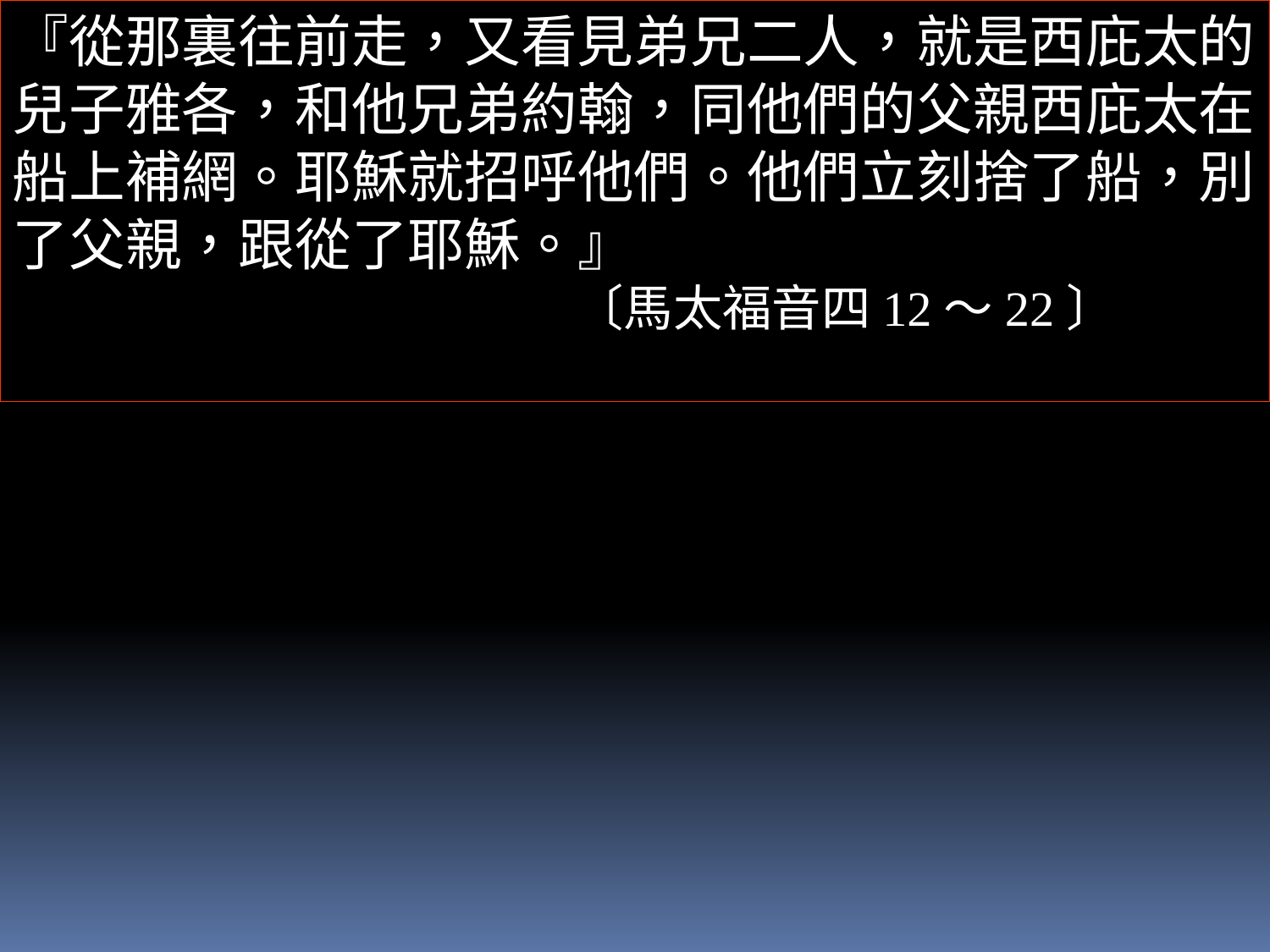

『從那裏往前走，又看見弟兄二人，就是西庇太的兒子雅各，和他兄弟約翰，同他們的父親西庇太在船上補網。耶穌就招呼他們。他們立刻捨了船，別了父親，跟從了耶穌。』
                                                  〔馬太福音四12～22〕